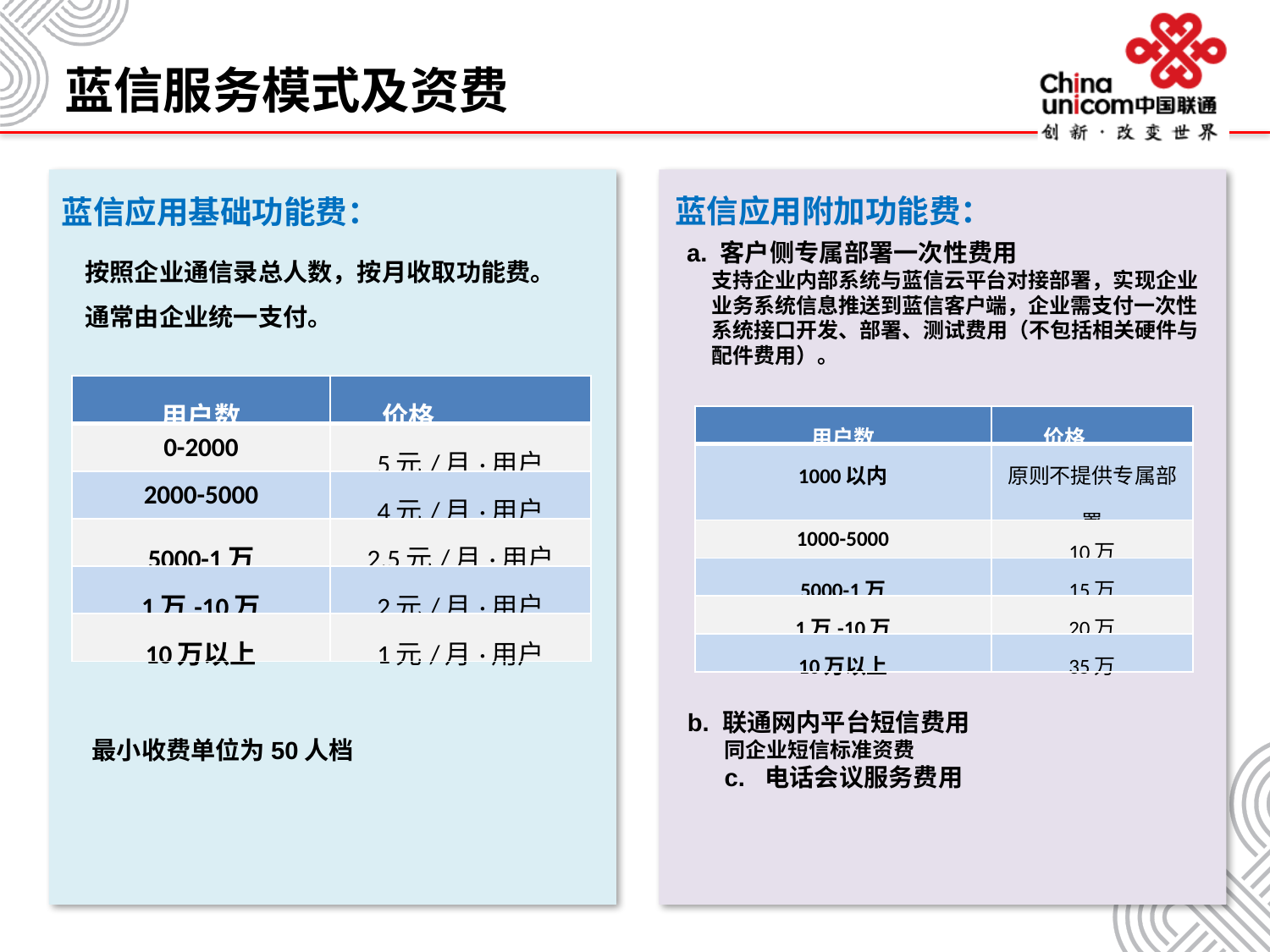

蓝信服务模式及资费

蓝信应用附加功能费：
蓝信应用基础功能费：
a. 客户侧专属部署一次性费用
支持企业内部系统与蓝信云平台对接部署，实现企业业务系统信息推送到蓝信客户端，企业需支付一次性系统接口开发、部署、测试费用（不包括相关硬件与配件费用）。

按照企业通信录总人数，按月收取功能费。
通常由企业统一支付。

| 用户数 | 价格 |
| --- | --- |
| 0-2000 | 5元/月·用户 |
| 2000-5000 | 4元/月·用户 |
| 5000-1万 | 2.5元/月·用户 |
| 1万-10万 | 2元/月·用户 |
| 10万以上 | 1元/月·用户 |
| 用户数 | 价格 |
| --- | --- |
| 1000以内 | 原则不提供专属部署 |
| 1000-5000 | 10万 |
| 5000-1万 | 15万 |
| 1万-10万 | 20万 |
| 10万以上 | 35万 |
b. 联通网内平台短信费用
同企业短信标准资费
c.  电话会议服务费用
最小收费单位为50人档